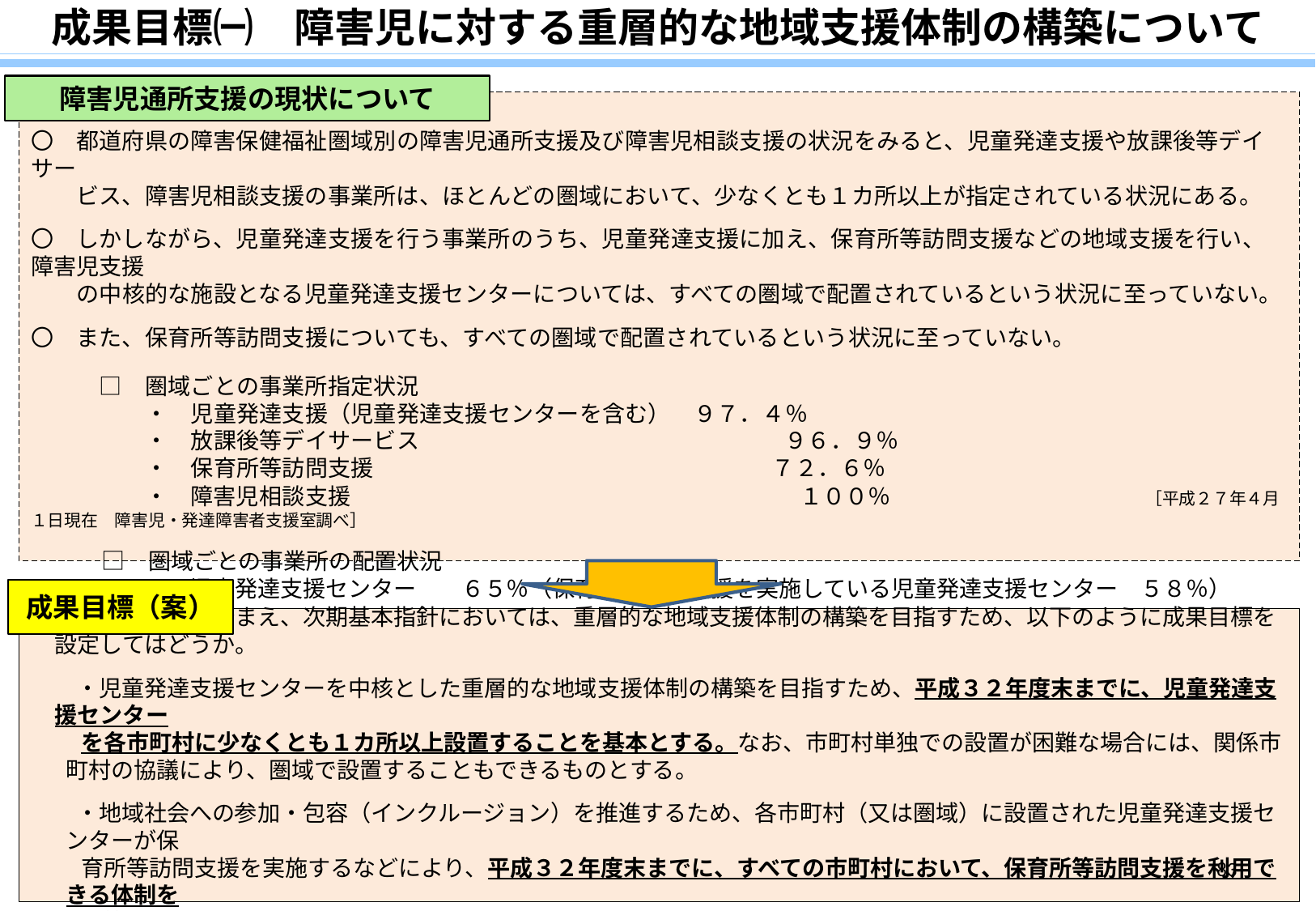

成果目標㈠　障害児に対する重層的な地域支援体制の構築について
障害児通所支援の現状について

〇　都道府県の障害保健福祉圏域別の障害児通所支援及び障害児相談支援の状況をみると、児童発達支援や放課後等デイサー
　　ビス、障害児相談支援の事業所は、ほとんどの圏域において、少なくとも１カ所以上が指定されている状況にある。

〇　しかしながら、児童発達支援を行う事業所のうち、児童発達支援に加え、保育所等訪問支援などの地域支援を行い、障害児支援
　　の中核的な施設となる児童発達支援センターについては、すべての圏域で配置されているという状況に至っていない。

〇　また、保育所等訪問支援についても、すべての圏域で配置されているという状況に至っていない。

　　　□　圏域ごとの事業所指定状況
　　　　　・　児童発達支援（児童発達支援センターを含む）　９７．４％
　　　　　・　放課後等デイサービス　　　　　　　　　　　　　　　　９６．９％
　　　　　・　保育所等訪問支援　　　　　 　　　　　　　　　　　　 ７２．６％
　　　　　・　障害児相談支援　　　　　　　  　　　　　　　　　　　　 １００％　　　　　　　　　　　［平成２７年４月１日現在　障害児・発達障害者支援室調べ］

　　　□　圏域ごとの事業所の配置状況
　　　　　・　児童発達支援センター　　６５％（保育所等訪問支援を実施している児童発達支援センター　５８％）
　　　　　　　　　　　　　　　　　　　　　　　　　　　　　　　　　　　　　　　　　　　 　　　　　　　　［平成２８年４月１日現在　障害児・発達障害者支援室調べ］

成果目標（案）

〇　上記の現状を踏まえ、次期基本指針においては、重層的な地域支援体制の構築を目指すため、以下のように成果目標を設定してはどうか。

　　・児童発達支援センターを中核とした重層的な地域支援体制の構築を目指すため、平成３２年度末までに、児童発達支援センター
　　 を各市町村に少なくとも１カ所以上設置することを基本とする。なお、市町村単独での設置が困難な場合には、関係市町村の協議により、圏域で設置することもできるものとする。

　　・地域社会への参加・包容（インクルージョン）を推進するため、各市町村（又は圏域）に設置された児童発達支援センターが保
　　 育所等訪問支援を実施するなどにより、平成３２年度末までに、すべての市町村において、保育所等訪問支援を利用できる体制を
　　 構築することを基本とする。
83